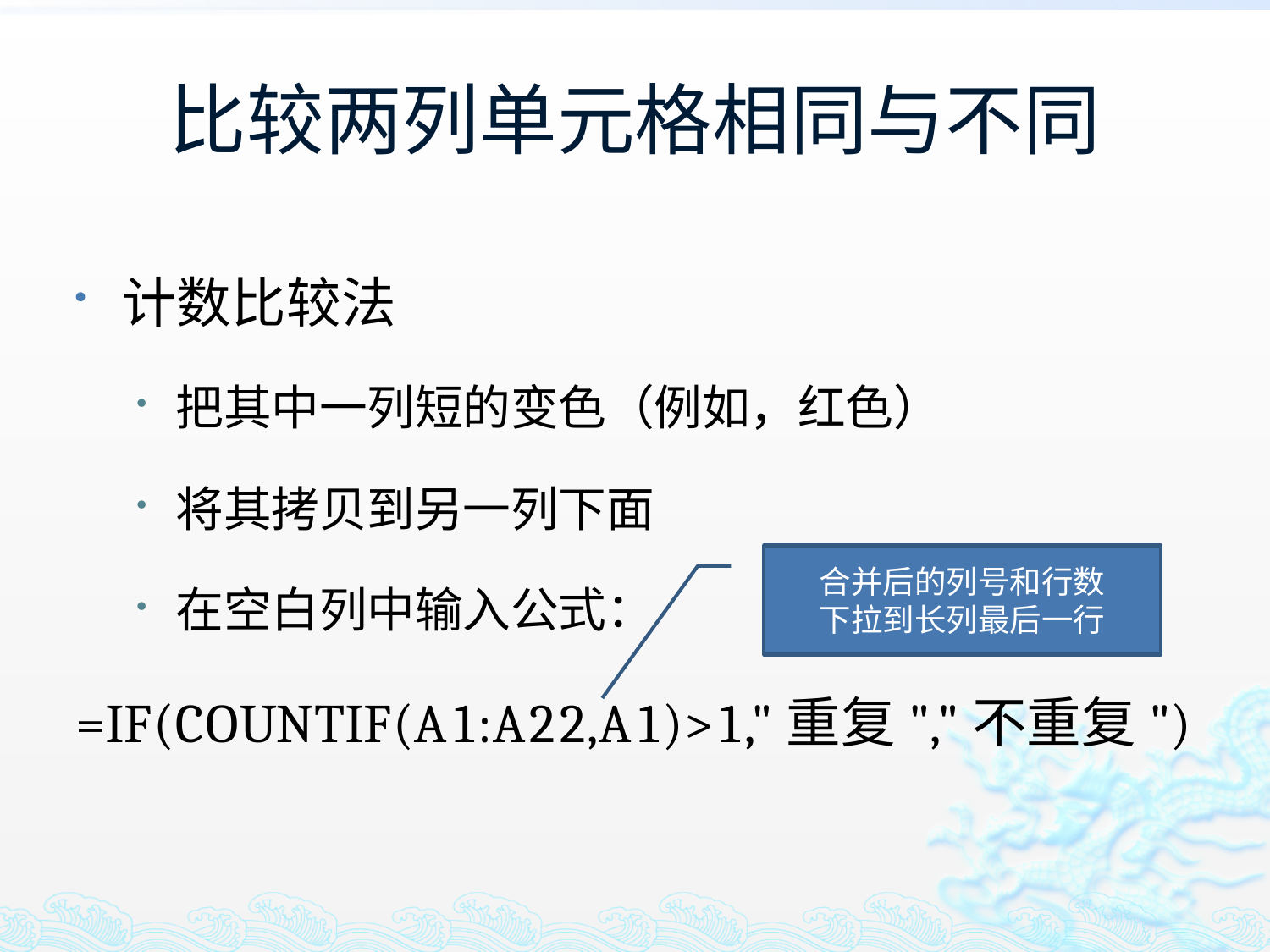

# 比较两列单元格相同与不同
计数比较法
把其中一列短的变色（例如，红色）
将其拷贝到另一列下面
在空白列中输入公式：
=IF(COUNTIF(A1:A22,A1)>1,"重复","不重复")
合并后的列号和行数
下拉到长列最后一行